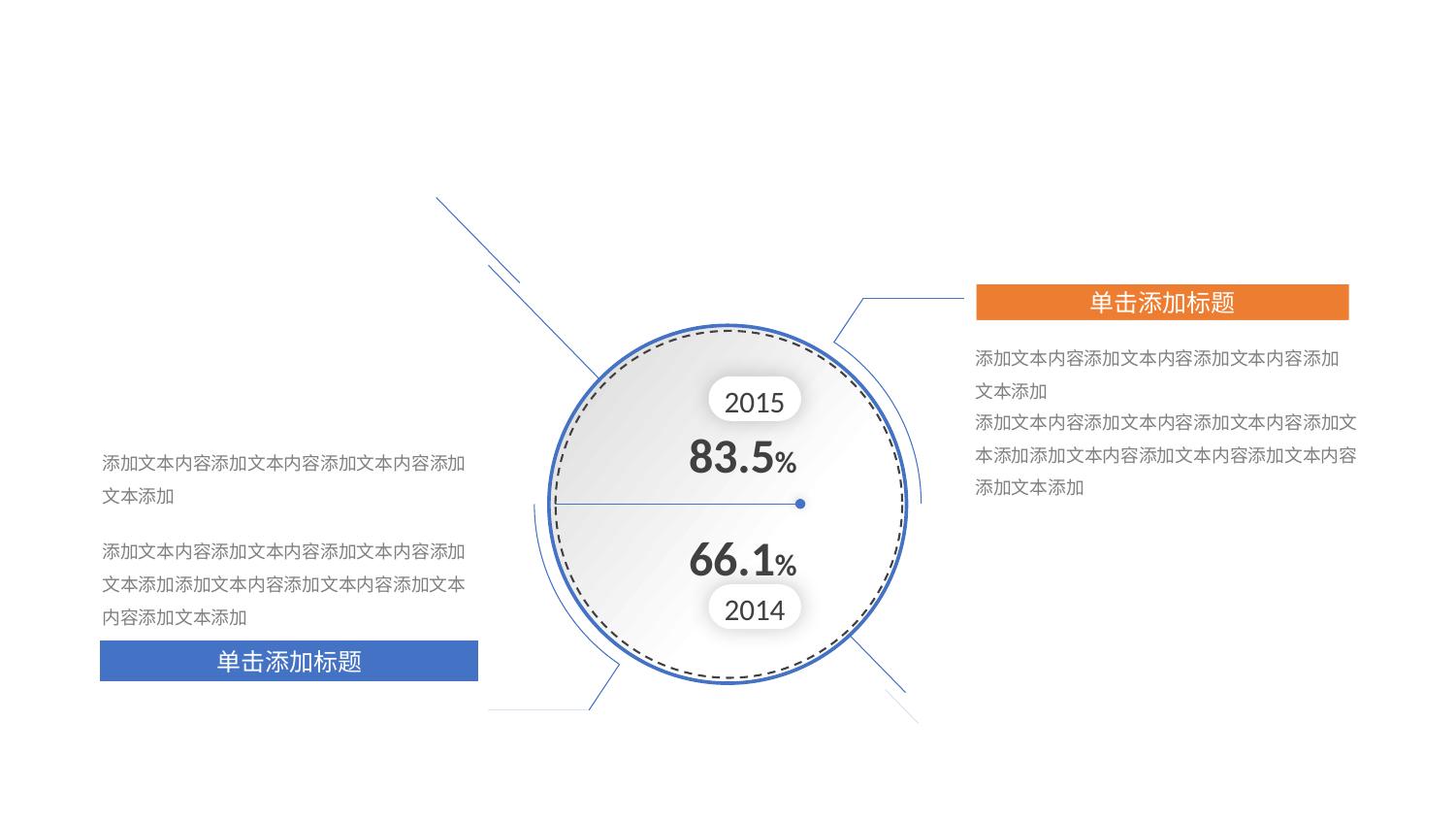

单击添加标题

添加文本内容添加文本内容添加文本内容添加文本添加

2015
添加文本内容添加文本内容添加文本内容添加文本添加添加文本内容添加文本内容添加文本内容添加文本添加

83.5%
添加文本内容添加文本内容添加文本内容添加文本添加

66.1%
添加文本内容添加文本内容添加文本内容添加文本添加添加文本内容添加文本内容添加文本内容添加文本添加

2014
单击添加标题